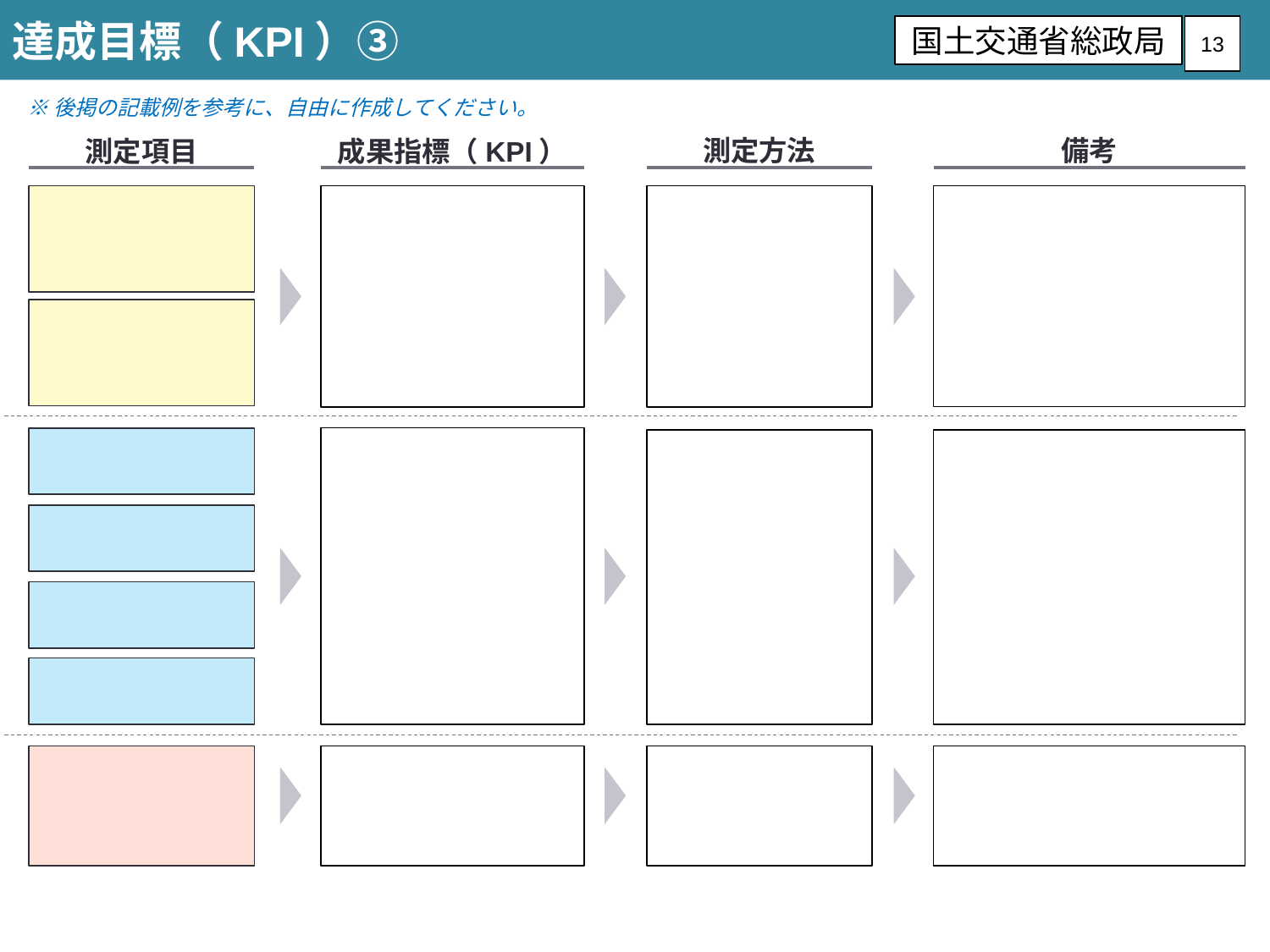

達成目標（KPI）③
国土交通省総政局
13
※後掲の記載例を参考に、自由に作成してください。
測定方法
備考
測定項目
成果指標（KPI）